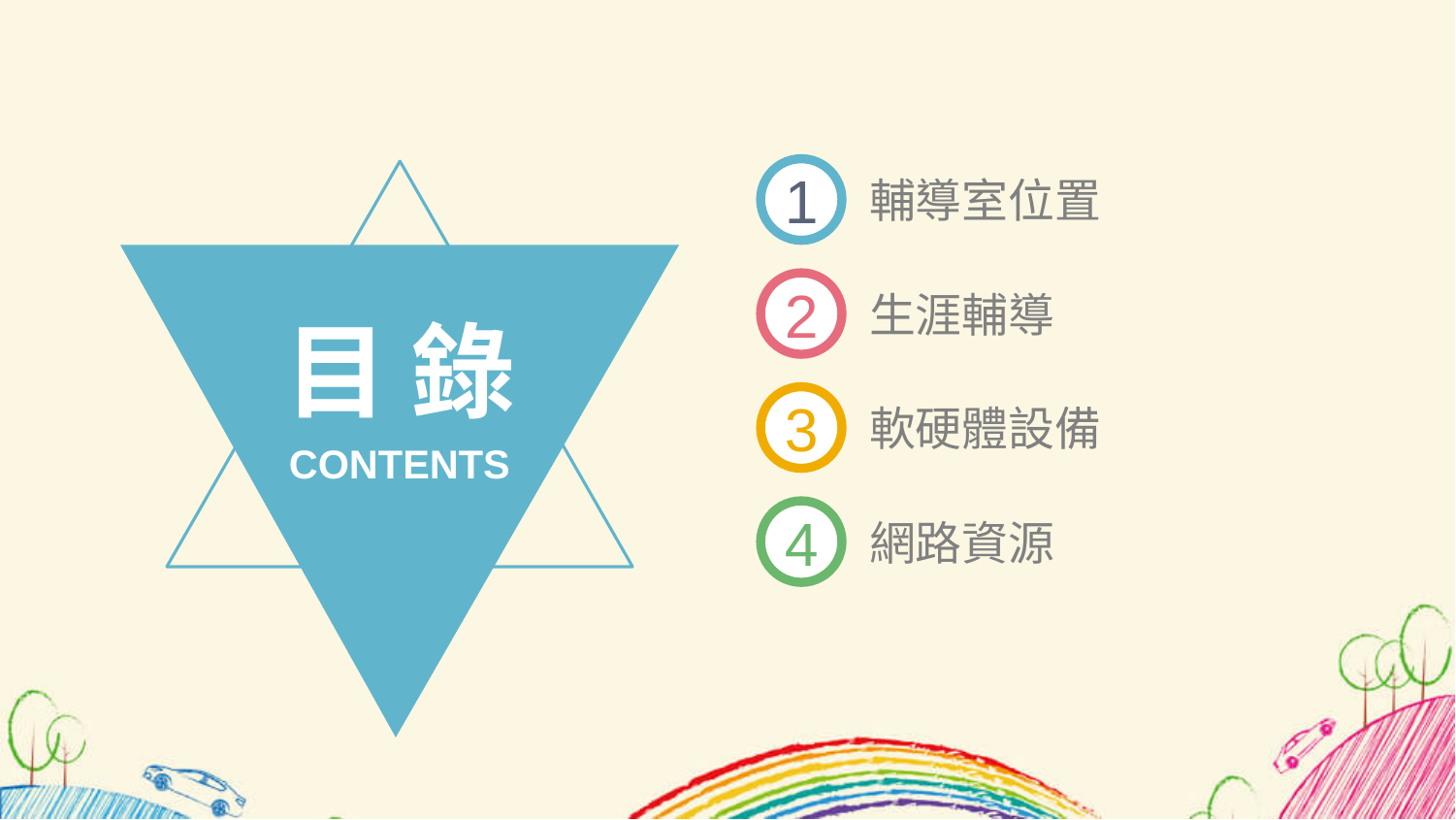

1

輔導室位置

2
生涯輔導
目 錄
3
軟硬體設備
CONTENTS
4
網路資源